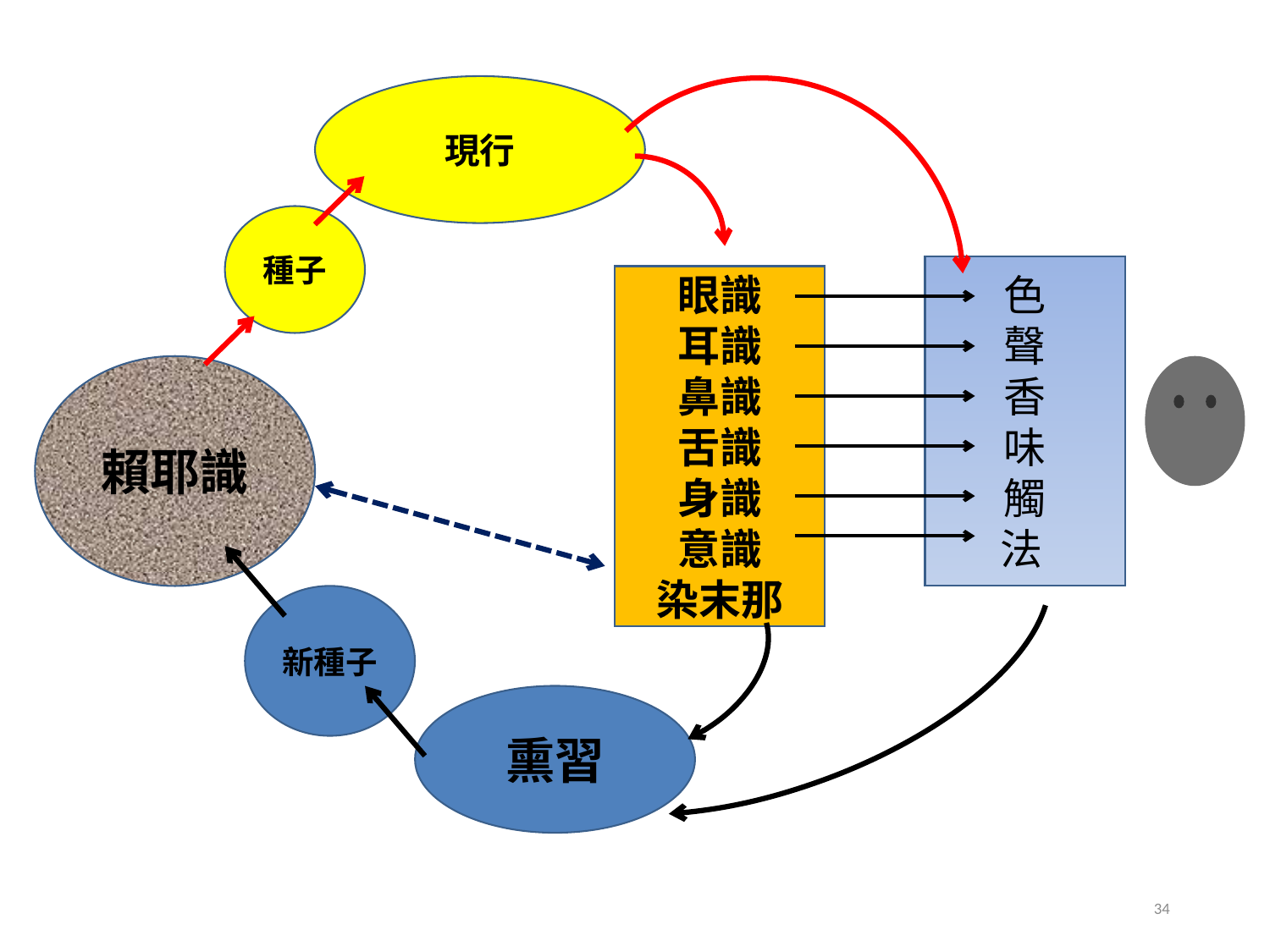

現行

種子
色
聲
香
味
觸
法
眼識
耳識
鼻識
舌識
身識
意識
染末那
賴耶識

新種子
熏習
34